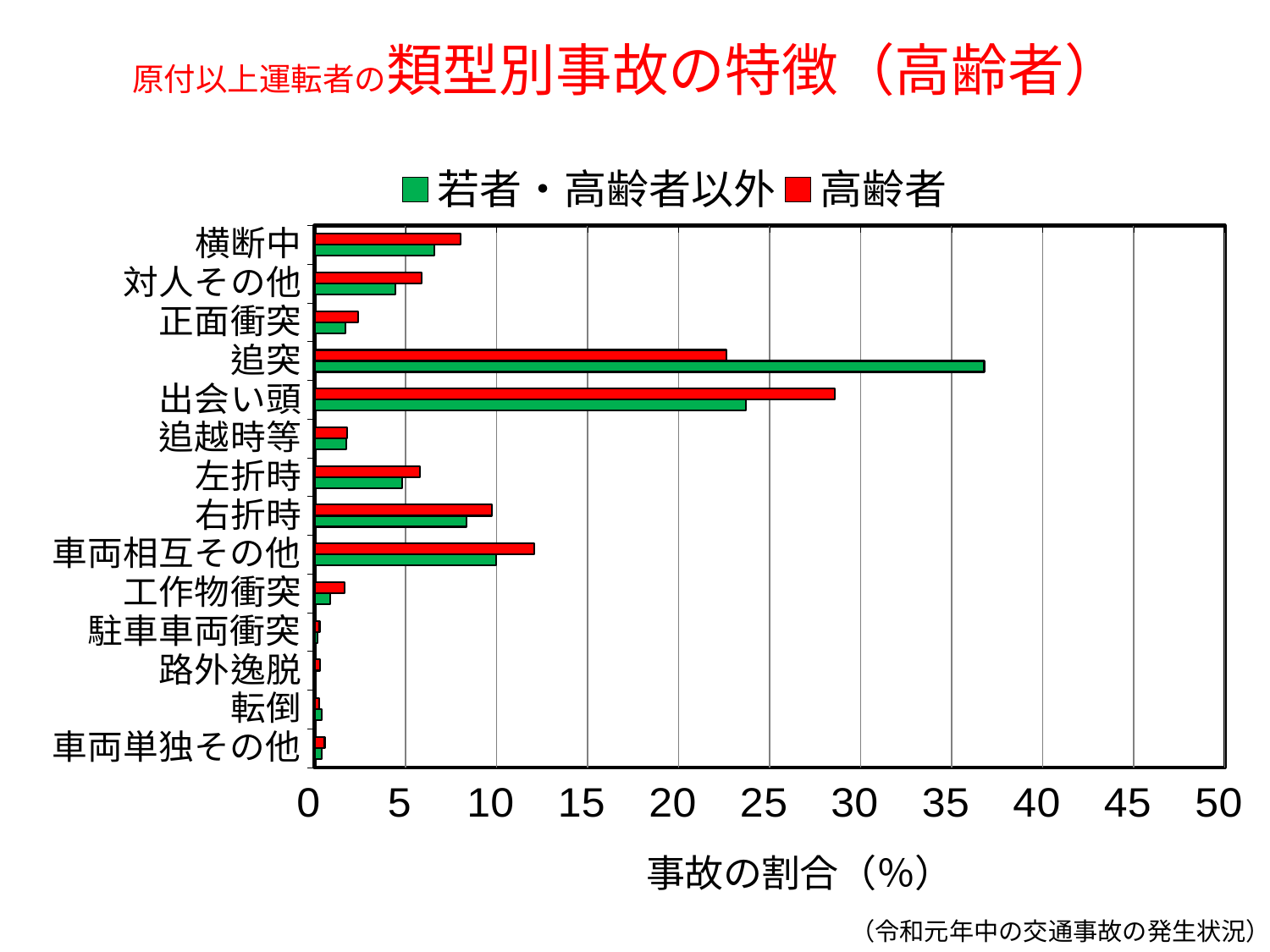

# 原付以上運転者の類型別事故の特徴（高齢者）

### Chart

| Category | 高齢者 | 若者・高齢者以外 |
|---|---|---|
| 横断中 | 8.005041411595247 | 6.568665648133151 |
| 対人その他 | 5.898451566438602 | 4.456886702008904 |
| 正面衝突 | 2.403072860400912 | 1.7015930272771447 |
| 追突 | 22.6275357099988 | 36.78321433418114 |
| 出会い頭 | 28.58840475333093 | 23.69535049664453 |
| 追越時等 | 1.8065058216300562 | 1.7554381372218548 |
| 左折時 | 5.786820309686712 | 4.810600920182286 |
| 右折時 | 9.725123034449645 | 8.354309578738624 |
| 車両相互その他 | 12.075381106709878 | 9.974916058537953 |
| 工作物衝突 | 1.6648661625255072 | 0.8514531613208248 |
| 駐車車両衝突 | 0.28087864602088586 | 0.16810180665665644 |
| 路外逸脱 | 0.30248469571480013 | 0.08974184990785045 |
| 転倒 | 0.2592725963269715 | 0.3817311859494907 |
| 車両単独その他 | 0.5629576281358781 | 0.40493273738908125 |
（令和元年中の交通事故の発生状況）